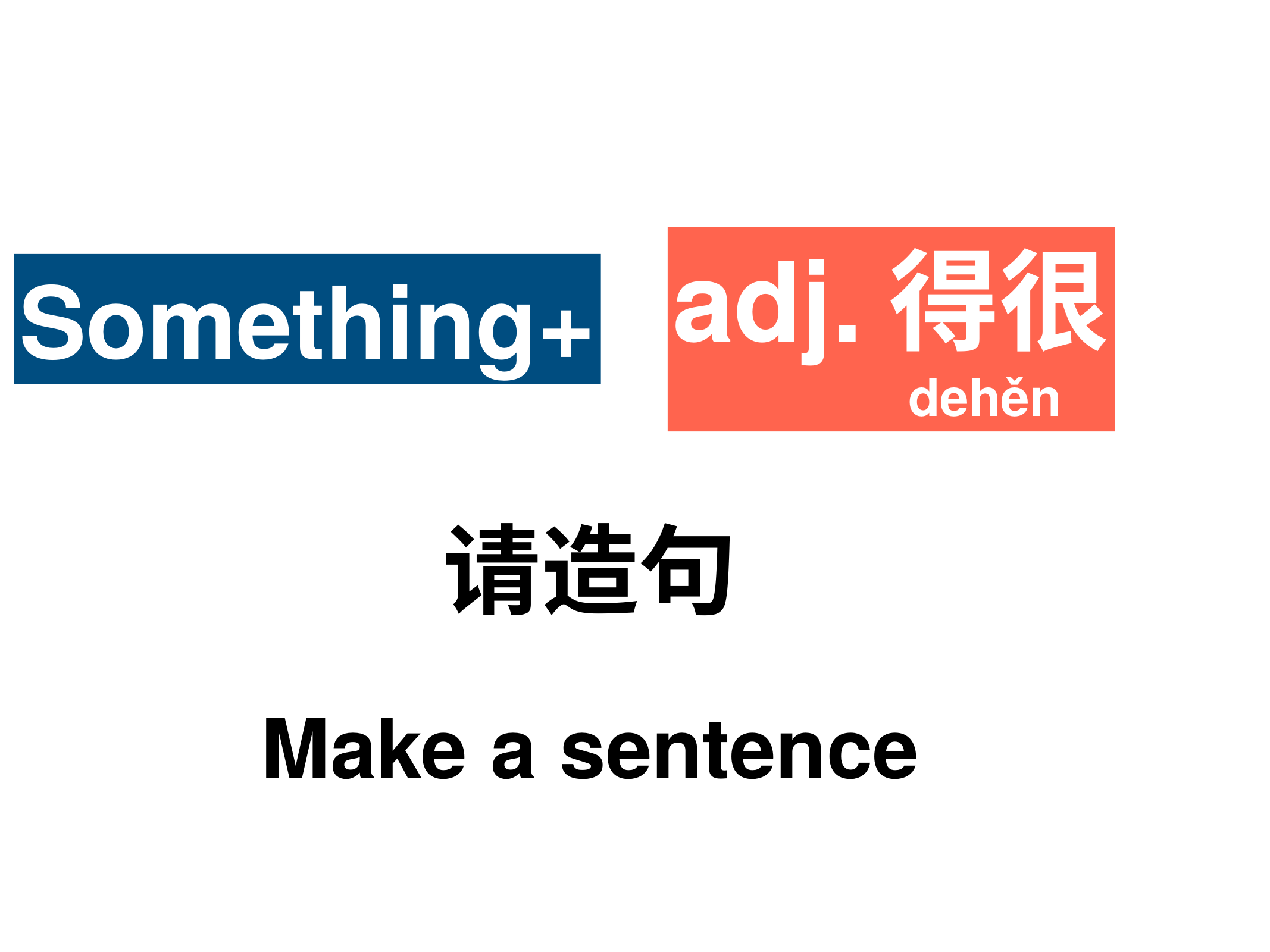

adj.得很
             dehěn
Something+
请造句
Make a sentence